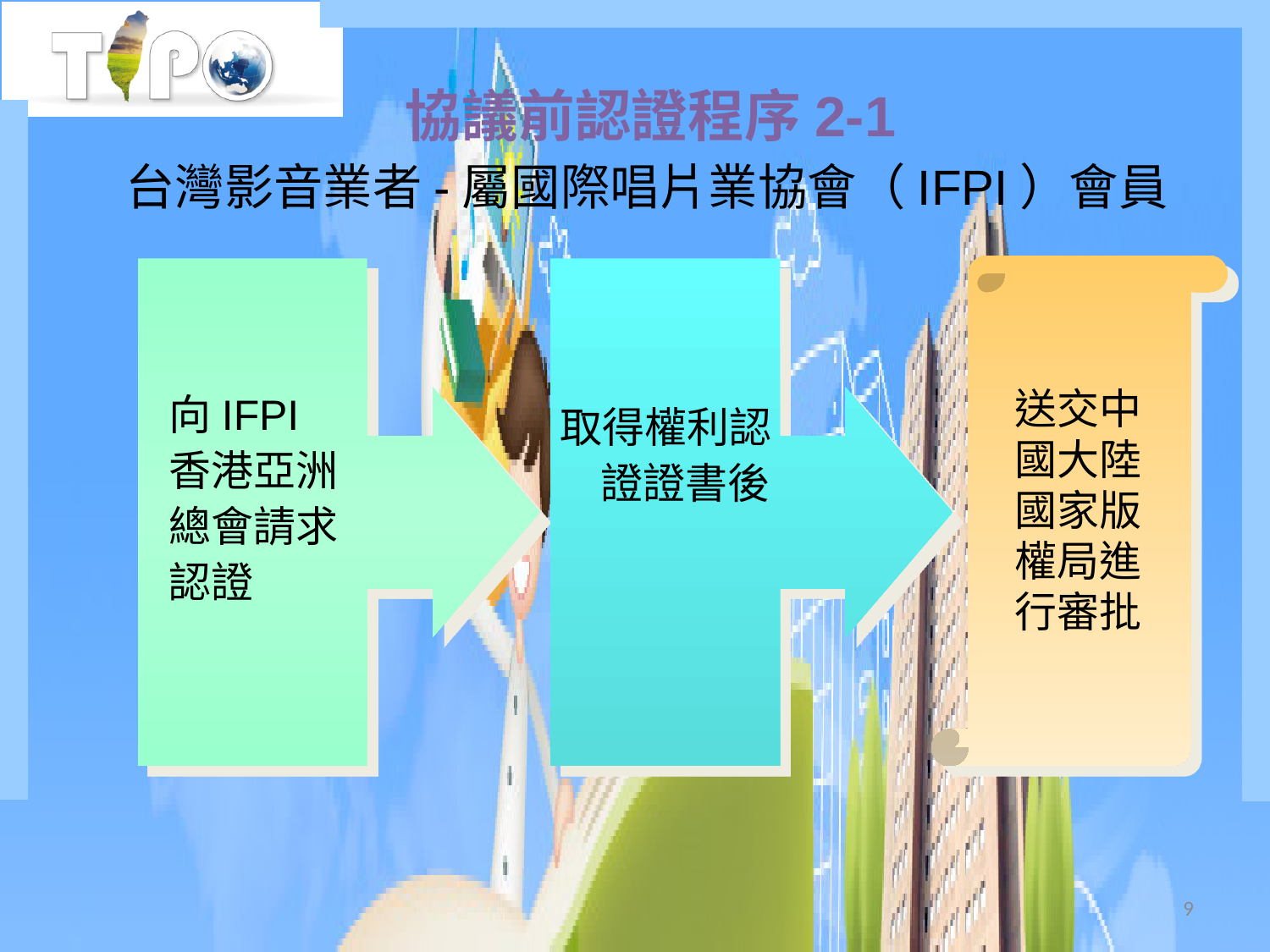

協議前認證程序2-1
台灣影音業者-屬國際唱片業協會（IFPI）會員

送交中國大陸國家版權局進行審批
向IFPI香港亞洲總會請求認證
取得權利認證證書後
9